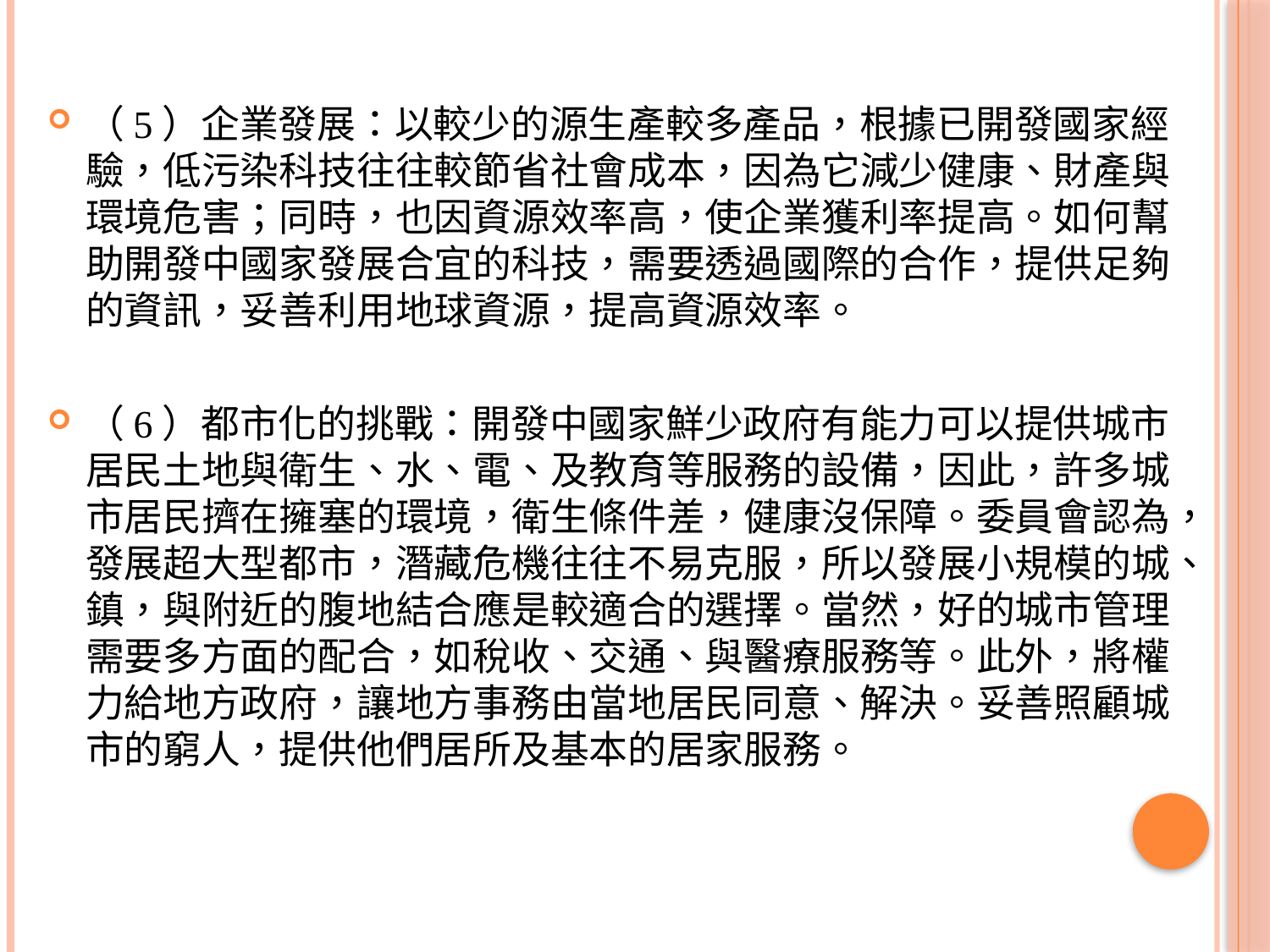

（5）企業發展：以較少的源生產較多產品，根據已開發國家經驗，低污染科技往往較節省社會成本，因為它減少健康、財產與環境危害；同時，也因資源效率高，使企業獲利率提高。如何幫助開發中國家發展合宜的科技，需要透過國際的合作，提供足夠的資訊，妥善利用地球資源，提高資源效率。

（6）都市化的挑戰：開發中國家鮮少政府有能力可以提供城市居民土地與衛生、水、電、及教育等服務的設備，因此，許多城市居民擠在擁塞的環境，衛生條件差，健康沒保障。委員會認為，發展超大型都市，潛藏危機往往不易克服，所以發展小規模的城、鎮，與附近的腹地結合應是較適合的選擇。當然，好的城市管理需要多方面的配合，如稅收、交通、與醫療服務等。此外，將權力給地方政府，讓地方事務由當地居民同意、解決。妥善照顧城市的窮人，提供他們居所及基本的居家服務。